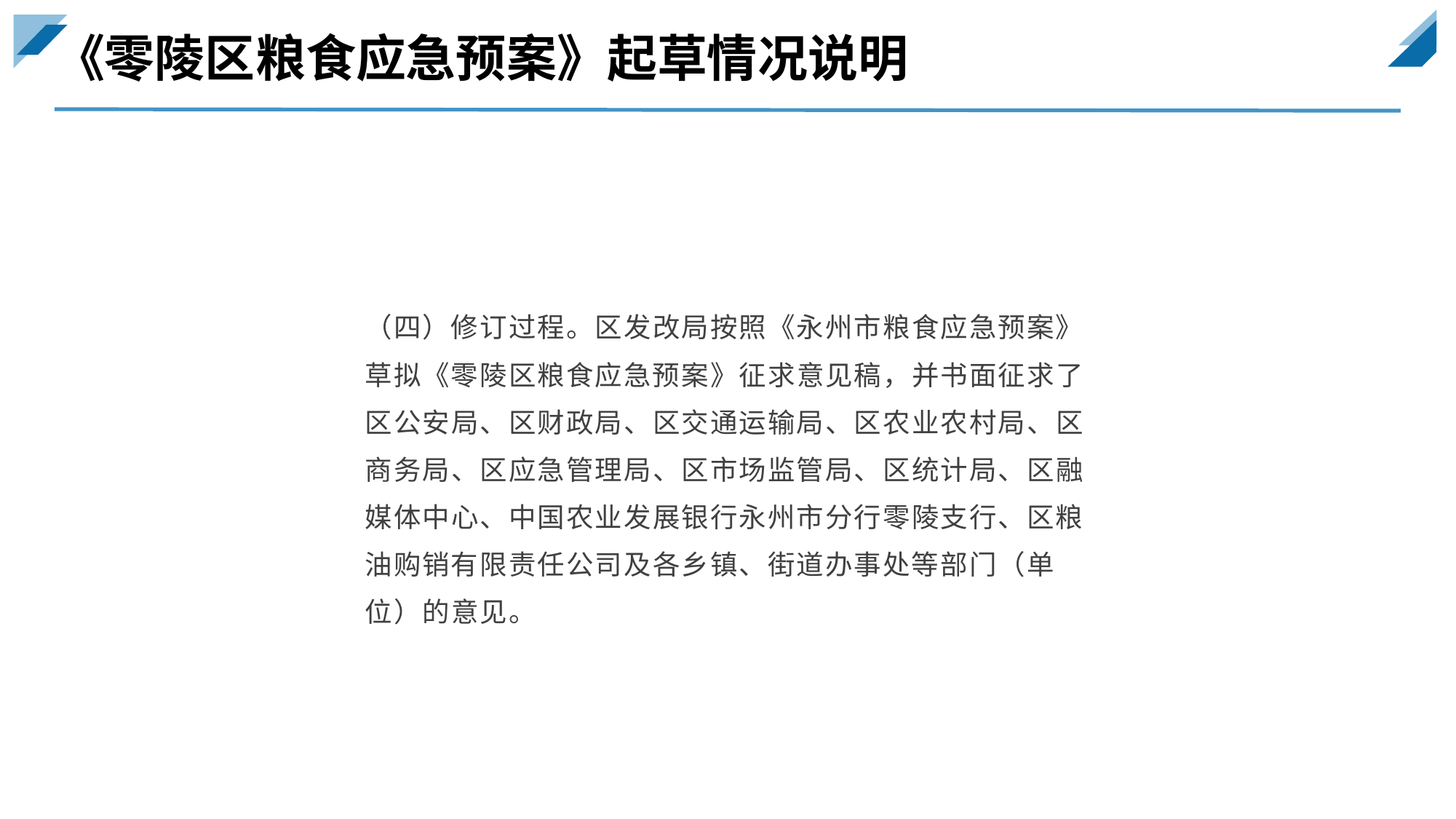

《零陵区粮食应急预案》起草情况说明

（四）修订过程。区发改局按照《永州市粮食应急预案》草拟《零陵区粮食应急预案》征求意见稿，并书面征求了区公安局、区财政局、区交通运输局、区农业农村局、区商务局、区应急管理局、区市场监管局、区统计局、区融媒体中心、中国农业发展银行永州市分行零陵支行、区粮油购销有限责任公司及各乡镇、街道办事处等部门（单位）的意见。